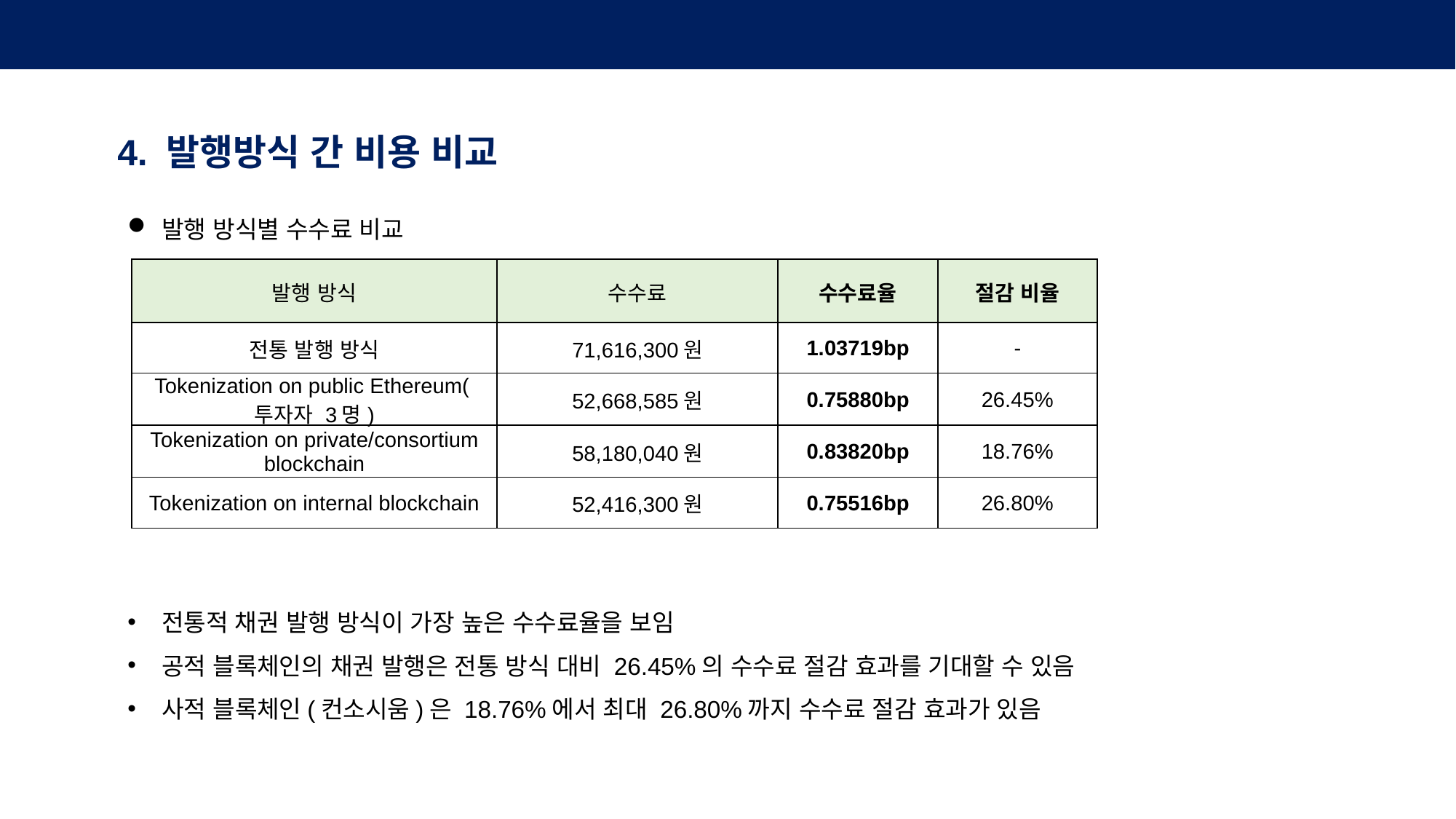

4. 채권토큰화 발행비용 실증분석
4. 발행방식 간 비용 비교
발행 방식별 수수료 비교
| 발행 방식 | 수수료 | 수수료율 | 절감 비율 |
| --- | --- | --- | --- |
| 전통 발행 방식 | 71,616,300원 | 1.03719bp | - |
| Tokenization on public Ethereum(투자자 3명) | 52,668,585원 | 0.75880bp | 26.45% |
| Tokenization on private/consortium blockchain | 58,180,040원 | 0.83820bp | 18.76% |
| Tokenization on internal blockchain | 52,416,300원 | 0.75516bp | 26.80% |

전통적 채권 발행 방식이 가장 높은 수수료율을 보임
공적 블록체인의 채권 발행은 전통 방식 대비 26.45%의 수수료 절감 효과를 기대할 수 있음
사적 블록체인(컨소시움)은 18.76%에서 최대 26.80%까지 수수료 절감 효과가 있음